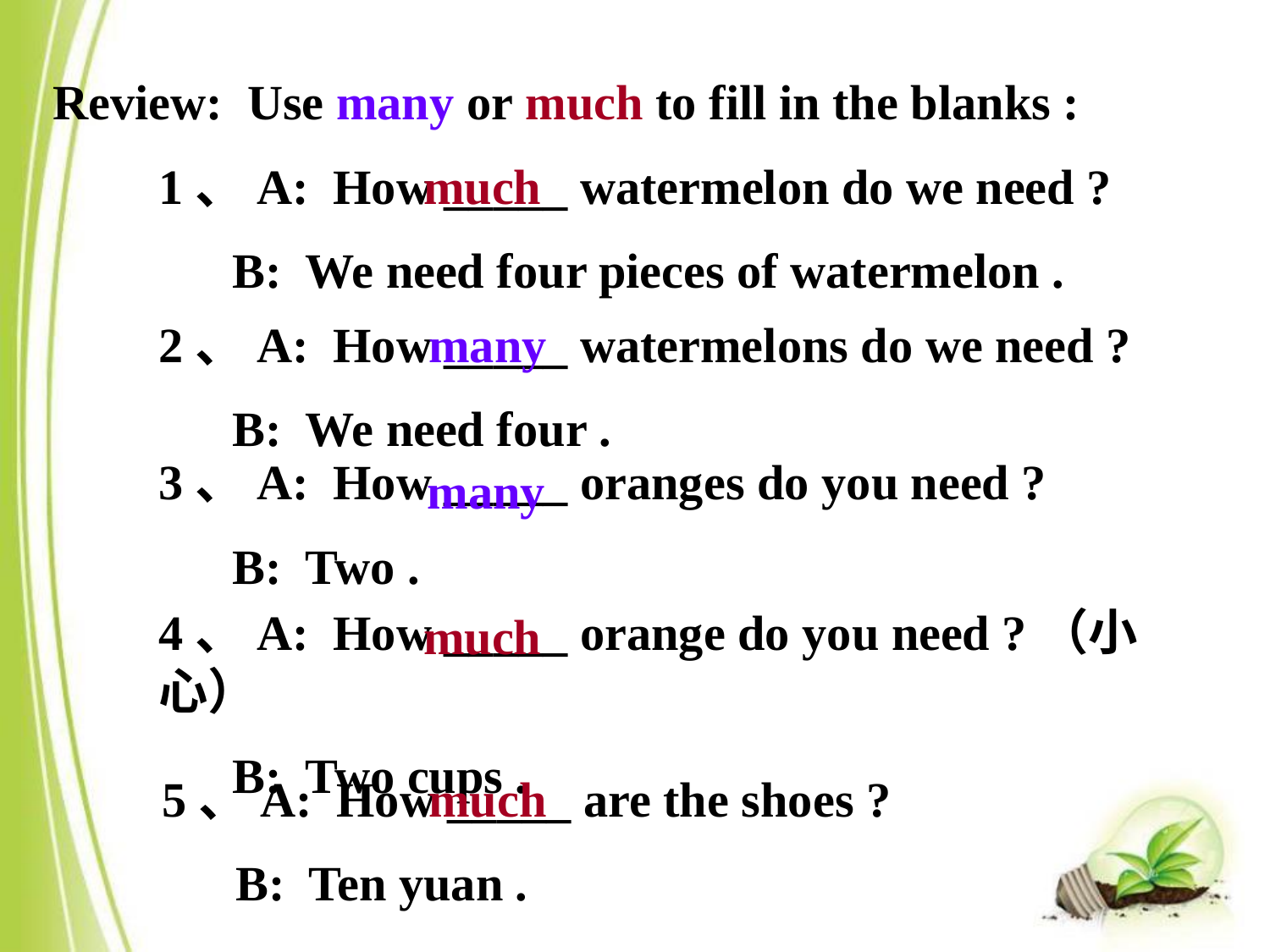

Review:  Use many or much to fill in the blanks :

much
1、A:  How _____ watermelon do we need ?
      B:  We need four pieces of watermelon .
2、A:  How _____ watermelons do we need ?
      B:  We need four .
many
3、A:  How _____ oranges do you need ?
      B:  Two .
many
4、A:  How _____ orange do you need ?（小心）
      B:  Two cups .
much

5、A:  How _____ are the shoes ?
      B:  Ten yuan .
much